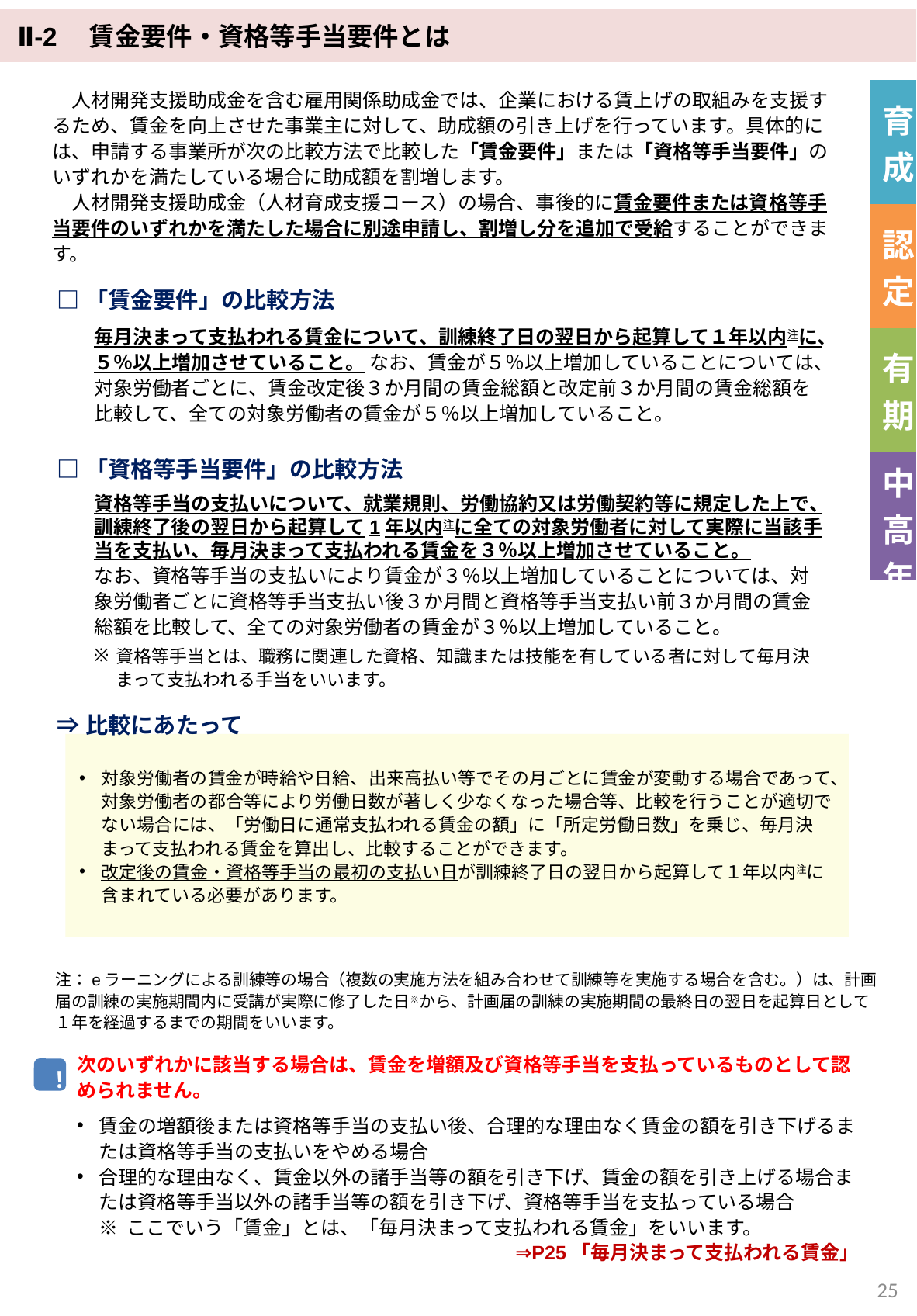

Ⅱ-2　賃金要件・資格等手当要件とは
　人材開発支援助成金を含む雇用関係助成金では、企業における賃上げの取組みを支援するため、賃金を向上させた事業主に対して、助成額の引き上げを行っています。具体的には、申請する事業所が次の比較方法で比較した「賃金要件」または「資格等手当要件」のいずれかを満たしている場合に助成額を割増します。
　人材開発支援助成金（人材育成支援コース）の場合、事後的に賃金要件または資格等手当要件のいずれかを満たした場合に別途申請し、割増し分を追加で受給することができます。
| 育成 |
| --- |
| 認定 |
| 有期 |
| 中高年 |
□「賃金要件」の比較方法
毎月決まって支払われる賃金について、訓練終了日の翌日から起算して１年以内注に、５％以上増加させていること。 なお、賃金が５％以上増加していることについては、対象労働者ごとに、賃金改定後３か月間の賃金総額と改定前３か月間の賃金総額を比較して、全ての対象労働者の賃金が５％以上増加していること。

□「資格等手当要件」の比較方法
資格等手当の支払いについて、就業規則、労働協約又は労働契約等に規定した上で、訓練終了後の翌日から起算して1年以内注に全ての対象労働者に対して実際に当該手当を支払い、毎月決まって支払われる賃金を３％以上増加させていること。
なお、資格等手当の支払いにより賃金が３％以上増加していることについては、対象労働者ごとに資格等手当支払い後３か月間と資格等手当支払い前３か月間の賃金総額を比較して、全ての対象労働者の賃金が３％以上増加していること。
資格等手当とは、職務に関連した資格、知識または技能を有している者に対して毎月決まって支払われる手当をいいます。

⇒比較にあたって
対象労働者の賃金が時給や日給、出来高払い等でその月ごとに賃金が変動する場合であって、対象労働者の都合等により労働日数が著しく少なくなった場合等、比較を行うことが適切でない場合には、「労働日に通常支払われる賃金の額」に「所定労働日数」を乗じ、毎月決まって支払われる賃金を算出し、比較することができます。
改定後の賃金・資格等手当の最初の支払い日が訓練終了日の翌日から起算して１年以内注に含まれている必要があります。
注：eラーニングによる訓練等の場合（複数の実施方法を組み合わせて訓練等を実施する場合を含む。）は、計画届の訓練の実施期間内に受講が実際に修了した日※から、計画届の訓練の実施期間の最終日の翌日を起算日として１年を経過するまでの期間をいいます。
次のいずれかに該当する場合は、賃金を増額及び資格等手当を支払っているものとして認められません。
賃金の増額後または資格等手当の支払い後、合理的な理由なく賃金の額を引き下げるまたは資格等手当の支払いをやめる場合
合理的な理由なく、賃金以外の諸手当等の額を引き下げ、賃金の額を引き上げる場合または資格等手当以外の諸手当等の額を引き下げ、資格等手当を支払っている場合
！
※ ここでいう「賃金」とは、「毎月決まって支払われる賃金」をいいます。
⇒P25「毎月決まって支払われる賃金」
25